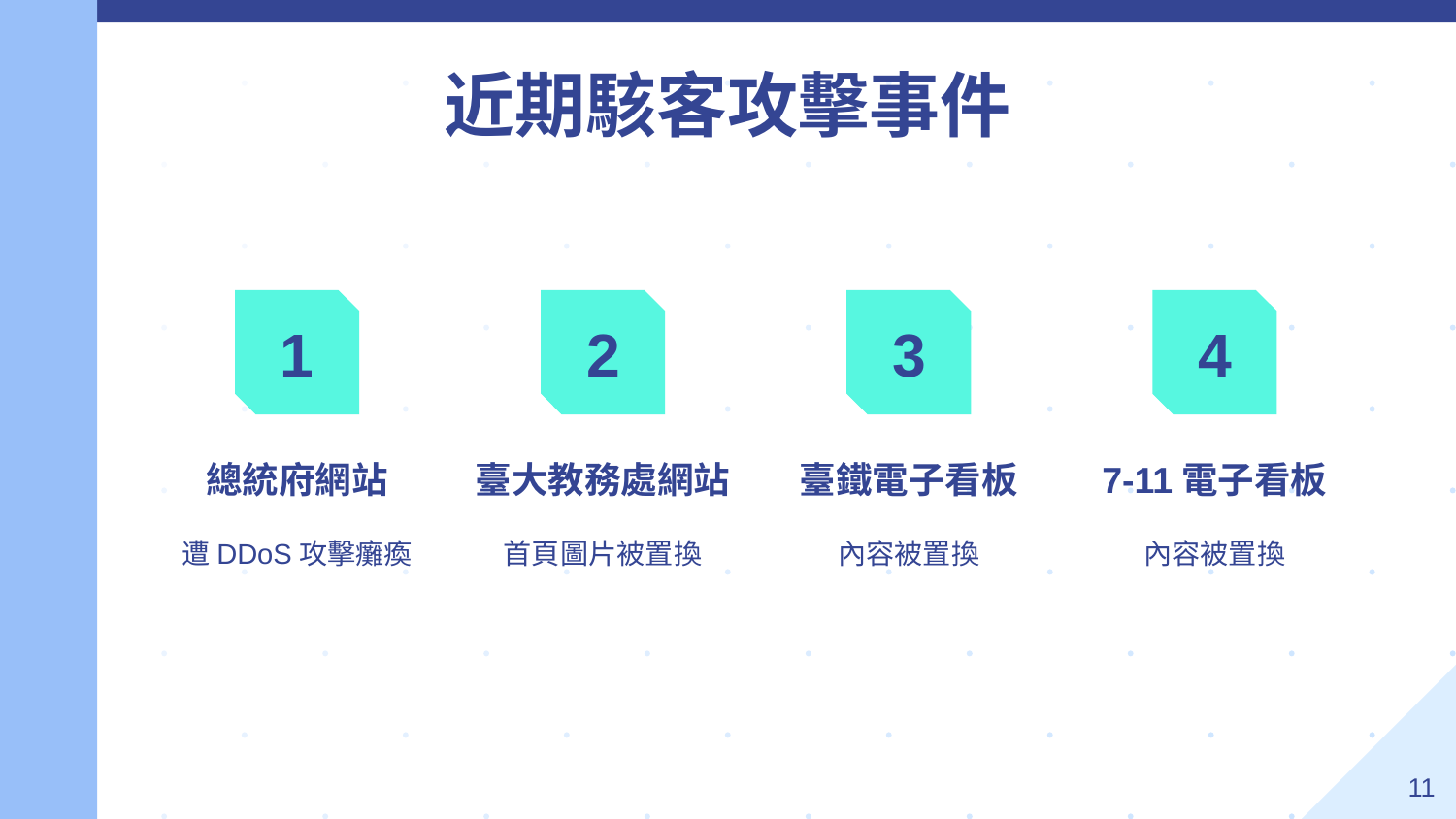

近期駭客攻擊事件

1
2
3
4
# 總統府網站
臺大教務處網站
臺鐵電子看板
7-11電子看板
遭DDoS攻擊癱瘓
首頁圖片被置換
內容被置換
內容被置換
11